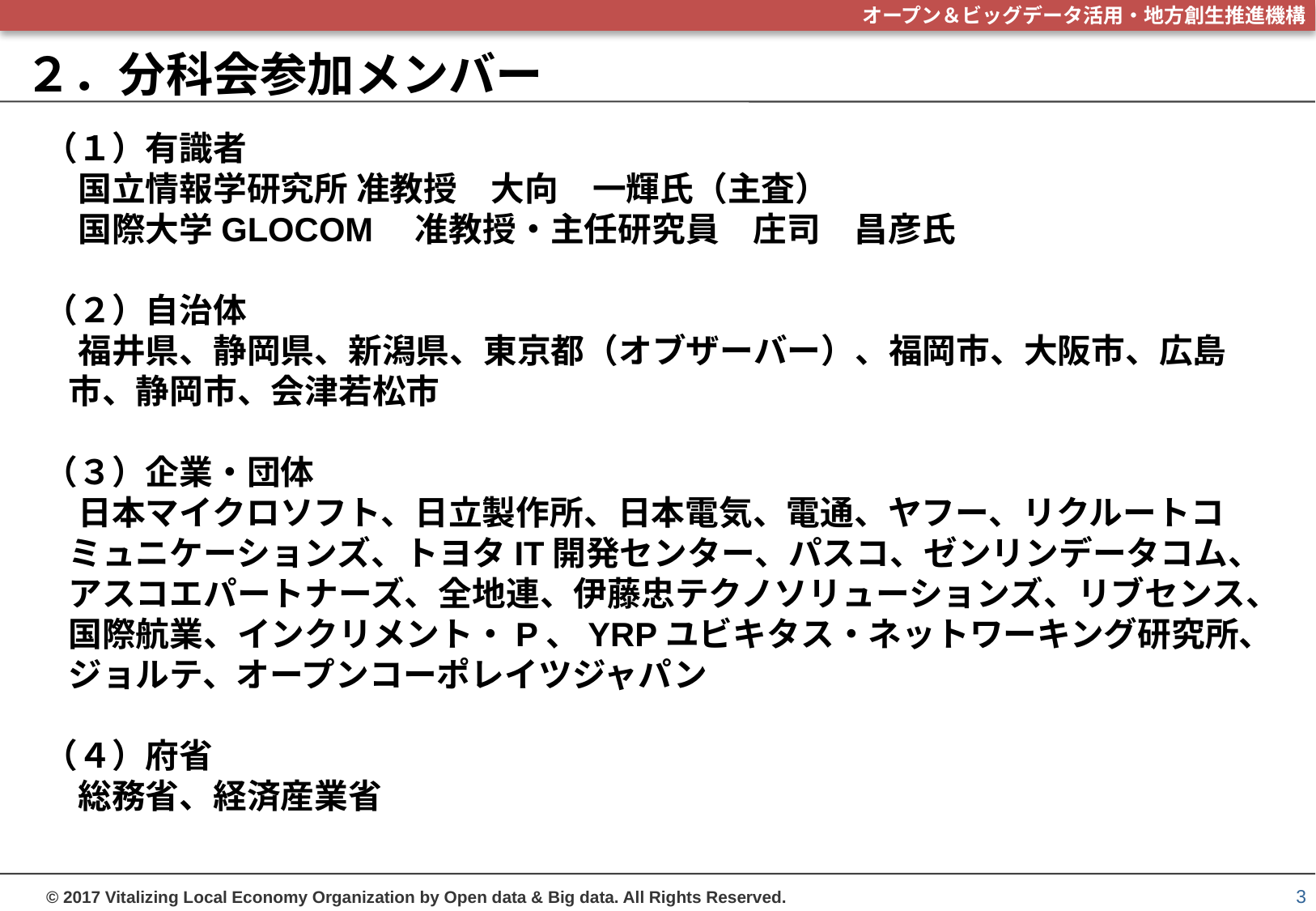

# ２．分科会参加メンバー

（１）有識者
　国立情報学研究所 准教授　大向　一輝氏（主査）
　国際大学GLOCOM　准教授・主任研究員　庄司　昌彦氏

（２）自治体
　福井県、静岡県、新潟県、東京都（オブザーバー）、福岡市、大阪市、広島市、静岡市、会津若松市

（３）企業・団体
　日本マイクロソフト、日立製作所、日本電気、電通、ヤフー、リクルートコミュニケーションズ、トヨタIT開発センター、パスコ、ゼンリンデータコム、アスコエパートナーズ、全地連、伊藤忠テクノソリューションズ、リブセンス、国際航業、インクリメント・P、YRPユビキタス・ネットワーキング研究所、ジョルテ、オープンコーポレイツジャパン

（４）府省
　総務省、経済産業省
3